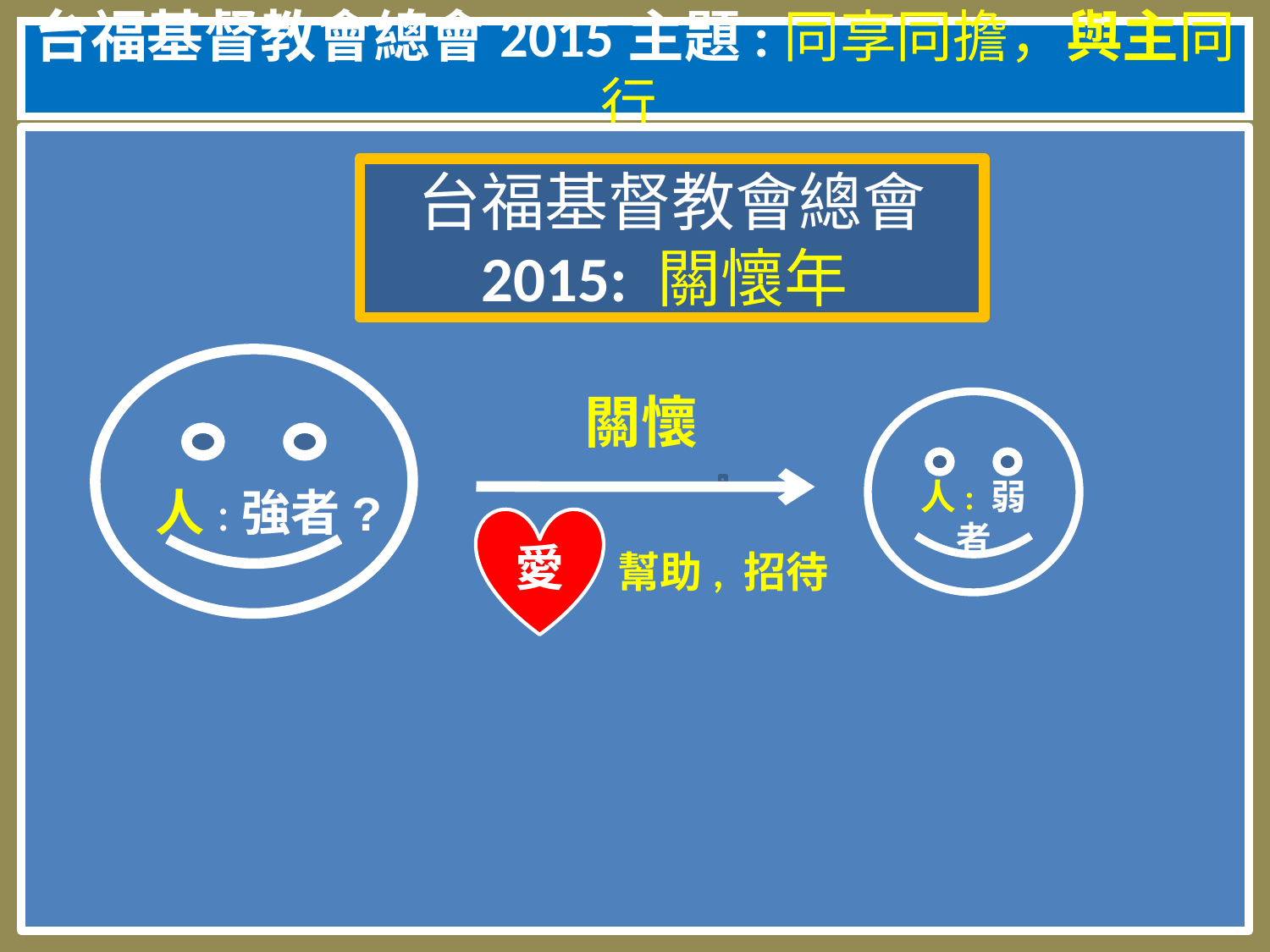

# 台福基督教會總會2015主題:同享同擔，與主同行

台福基督教會總會
2015: 關懷年

人:強者?
關懷

人: 弱者

愛
幫助, 招待